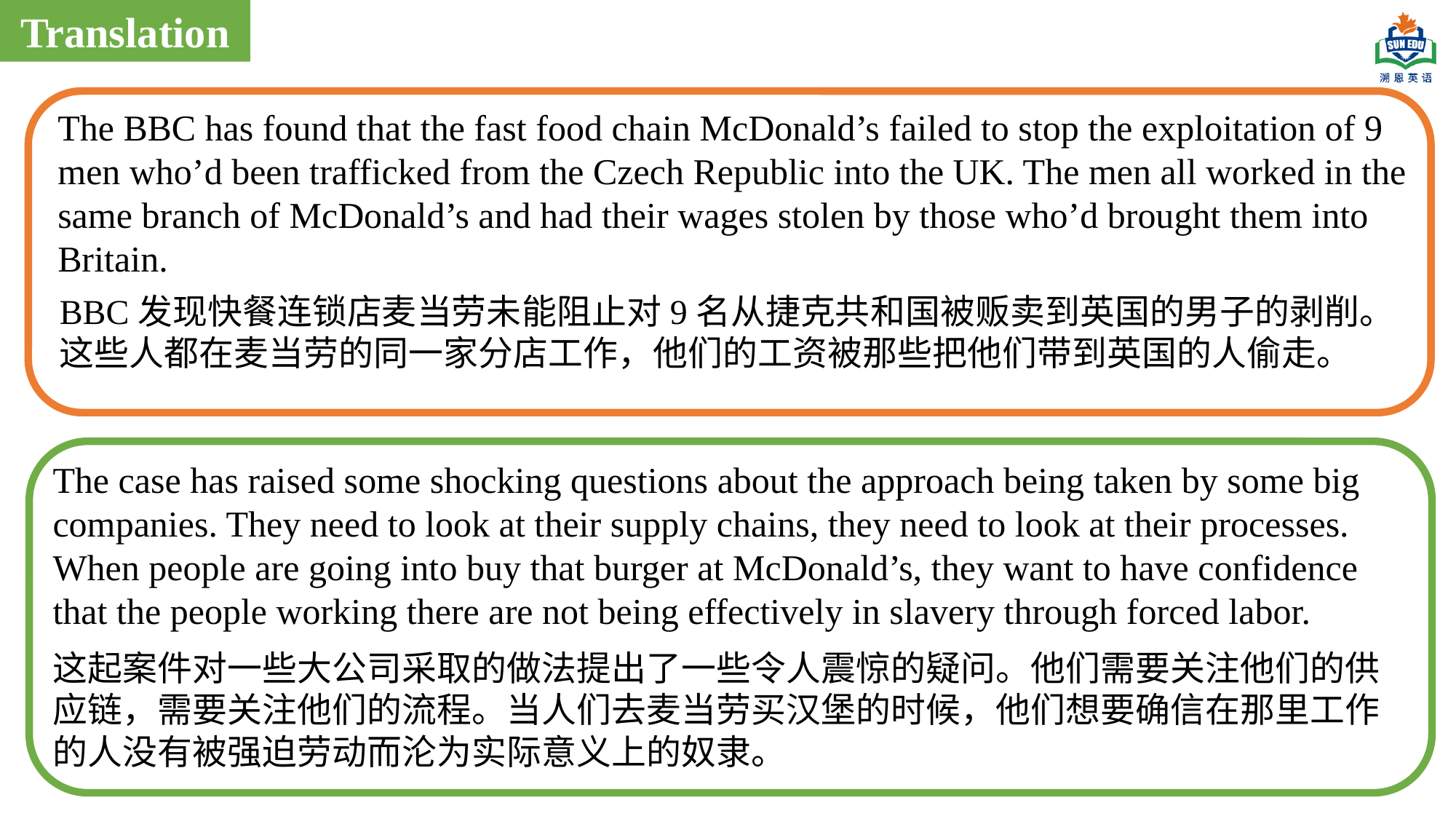

Translation

The BBC has found that the fast food chain McDonald’s failed to stop the exploitation of 9 men who’d been trafficked from the Czech Republic into the UK. The men all worked in the same branch of McDonald’s and had their wages stolen by those who’d brought them into Britain.
BBC发现快餐连锁店麦当劳未能阻止对9名从捷克共和国被贩卖到英国的男子的剥削。这些人都在麦当劳的同一家分店工作，他们的工资被那些把他们带到英国的人偷走。

The case has raised some shocking questions about the approach being taken by some big companies. They need to look at their supply chains, they need to look at their processes. When people are going into buy that burger at McDonald’s, they want to have confidence that the people working there are not being effectively in slavery through forced labor.
这起案件对一些大公司采取的做法提出了一些令人震惊的疑问。他们需要关注他们的供应链，需要关注他们的流程。当人们去麦当劳买汉堡的时候，他们想要确信在那里工作的人没有被强迫劳动而沦为实际意义上的奴隶。